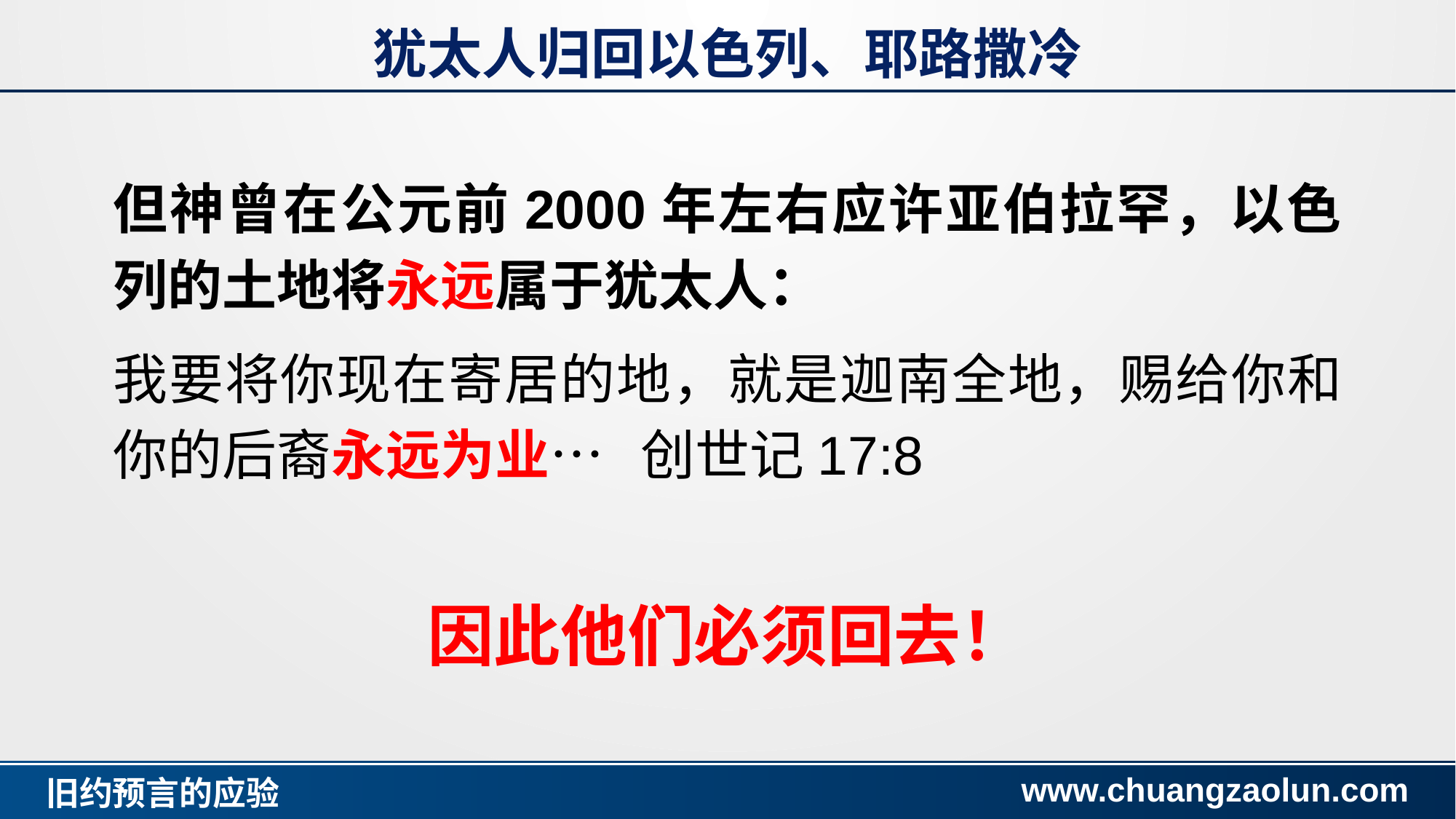

犹太人归回以色列、耶路撒冷
但神曾在公元前2000年左右应许亚伯拉罕，以色列的土地将永远属于犹太人：
我要将你现在寄居的地，就是迦南全地，赐给你和你的后裔永远为业…   创世记17:8

因此他们必须回去！